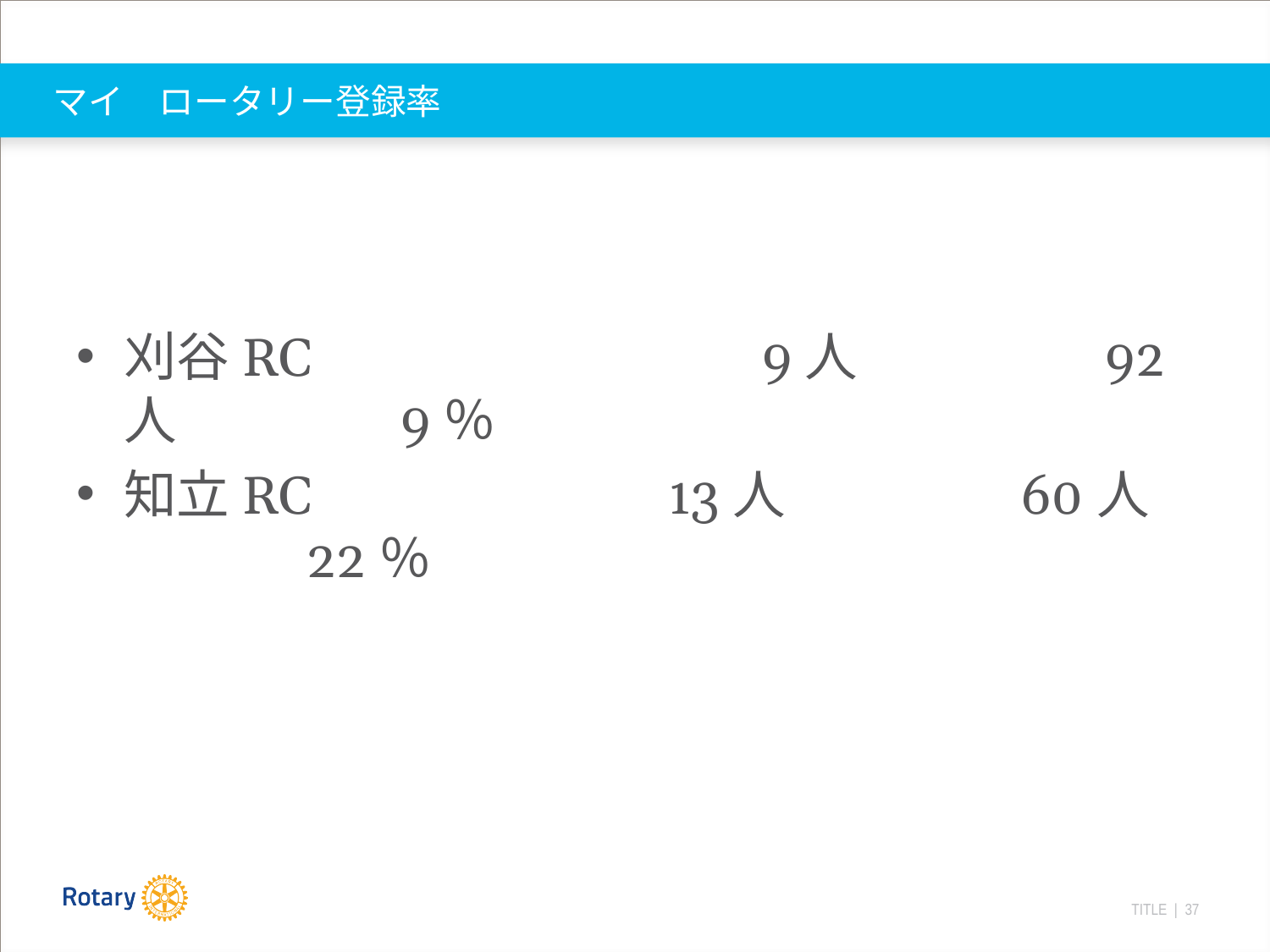

# マイ　ロータリー登録率

刈谷RC　　　　	 　　9人　　　　  92人　　　　9％
知立RC　　　　　　 13人　　　 　60人　　　 22％